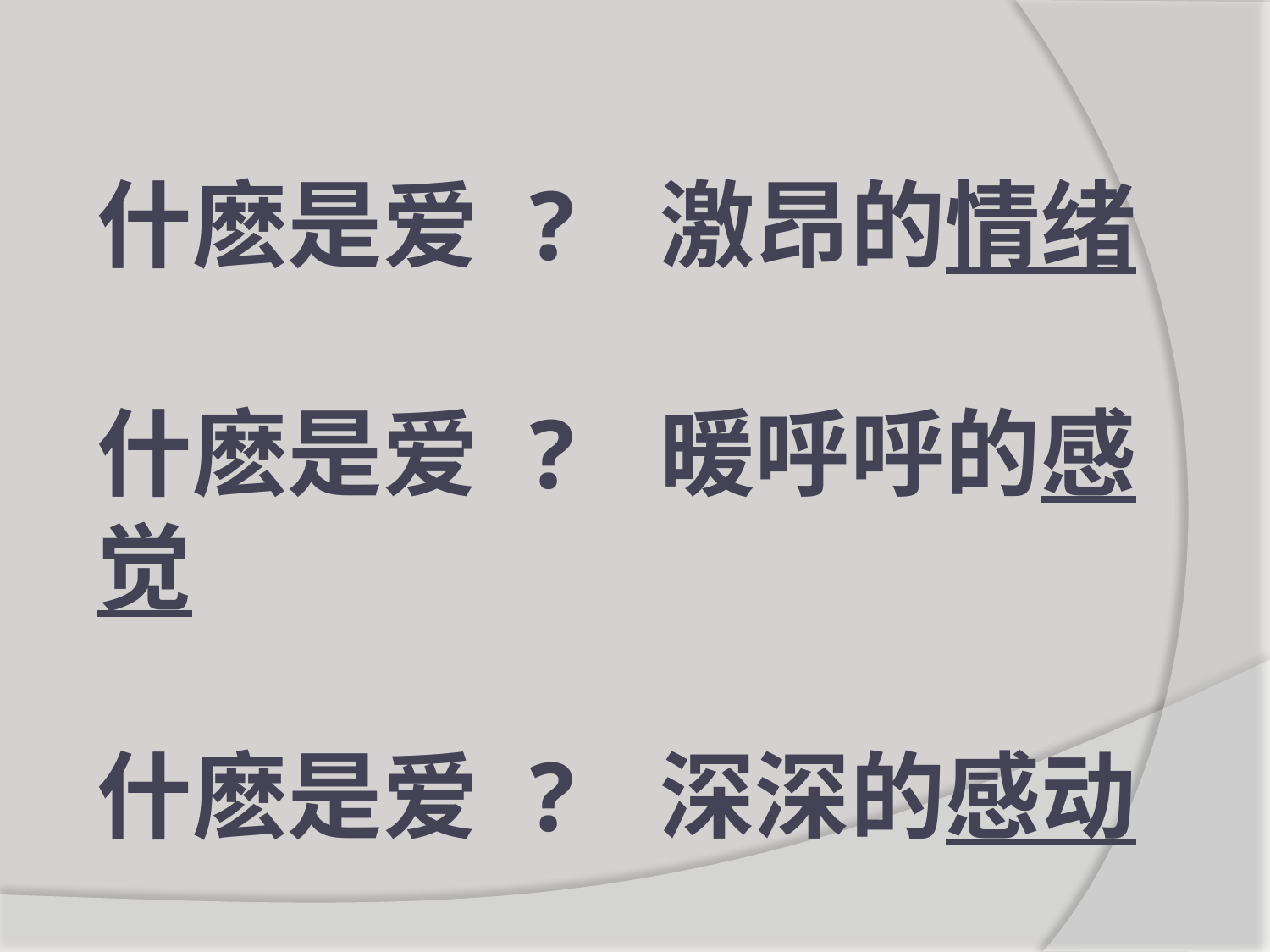

什麽是爱 ? 激昂的情绪

什麽是爱 ? 暖呼呼的感觉

什麽是爱 ? 深深的感动